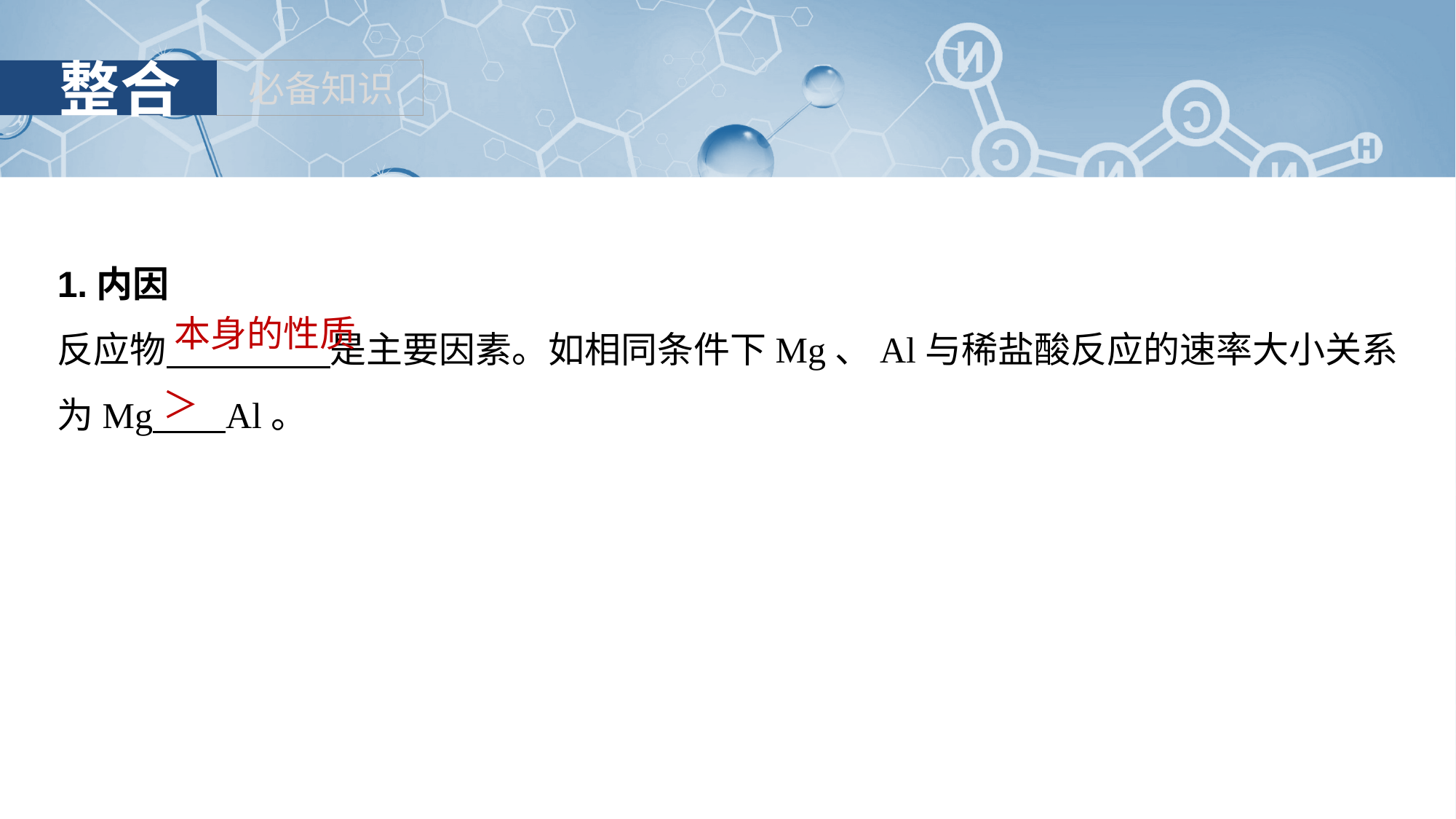

1.内因
反应物                    是主要因素。如相同条件下Mg、Al与稀盐酸反应的速率大小关系为Mg        Al。
本身的性质
＞